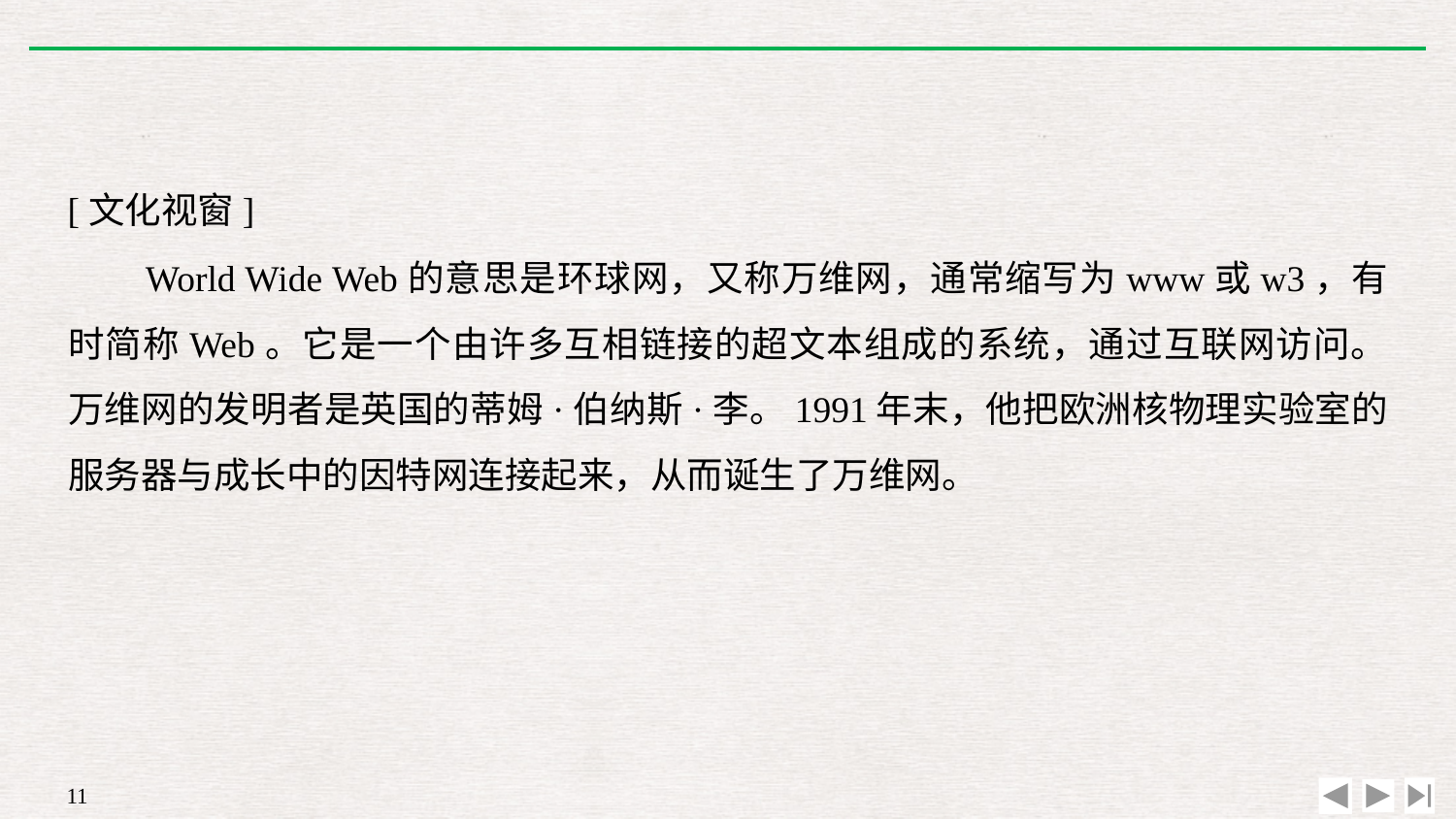

[文化视窗]
World Wide Web的意思是环球网，又称万维网，通常缩写为www或w3，有时简称Web。它是一个由许多互相链接的超文本组成的系统，通过互联网访问。万维网的发明者是英国的蒂姆·伯纳斯·李。1991年末，他把欧洲核物理实验室的服务器与成长中的因特网连接起来，从而诞生了万维网。